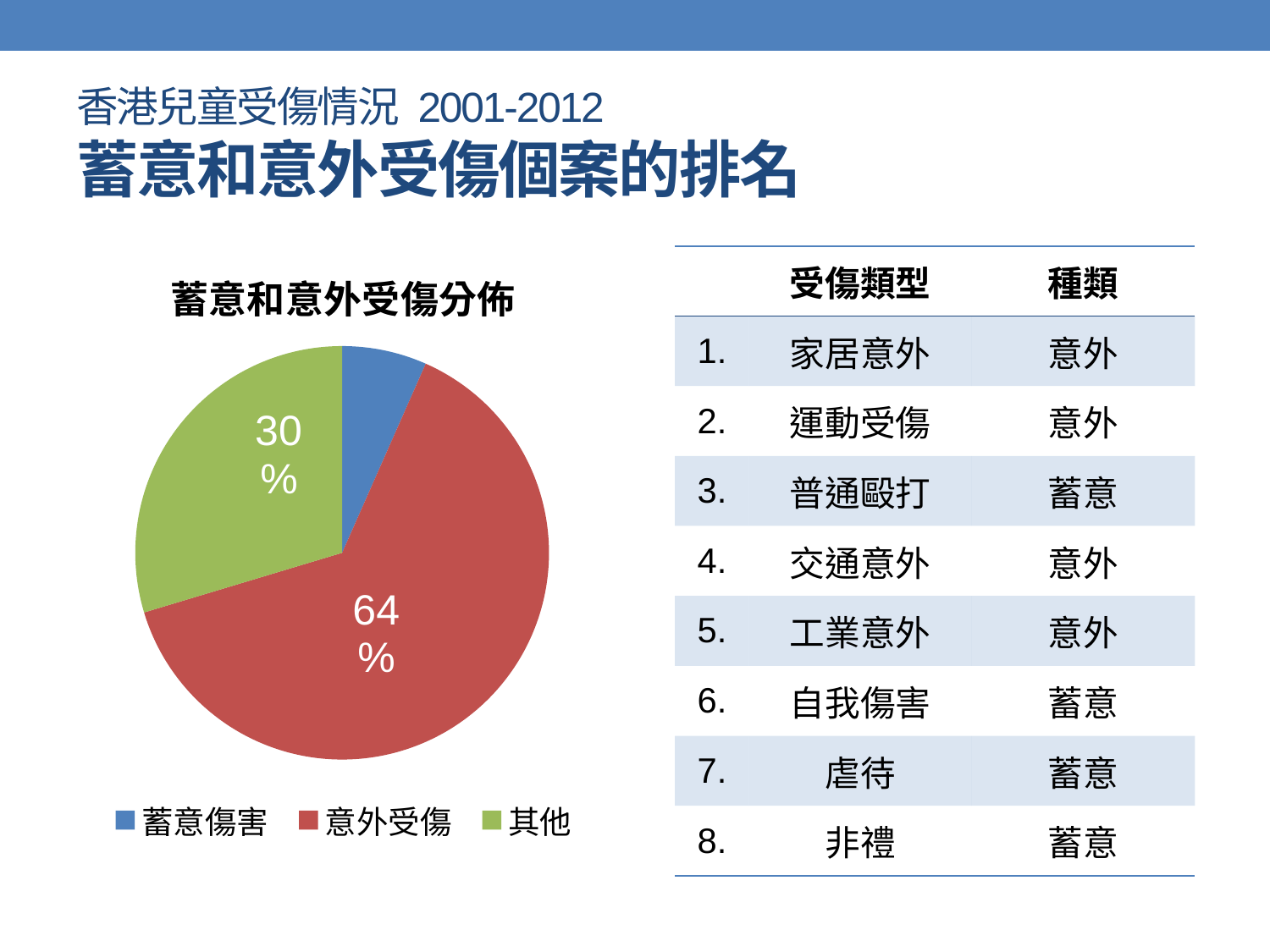

# 香港兒童受傷情況 2001-2012 蓄意和意外受傷個案的排名

### Chart: 蓄意和意外受傷分佈

| Category | 個案數目 |
|---|---|
| 蓄意傷害 | 49201.0 |
| 意外受傷 | 473075.0 |
| 其他 | 220276.0 |
|  | 受傷類型 | 種類 |
| --- | --- | --- |
| 1. | 家居意外 | 意外 |
| 2. | 運動受傷 | 意外 |
| 3. | 普通毆打 | 蓄意 |
| 4. | 交通意外 | 意外 |
| 5. | 工業意外 | 意外 |
| 6. | 自我傷害 | 蓄意 |
| 7. | 虐待 | 蓄意 |
| 8. | 非禮 | 蓄意 |